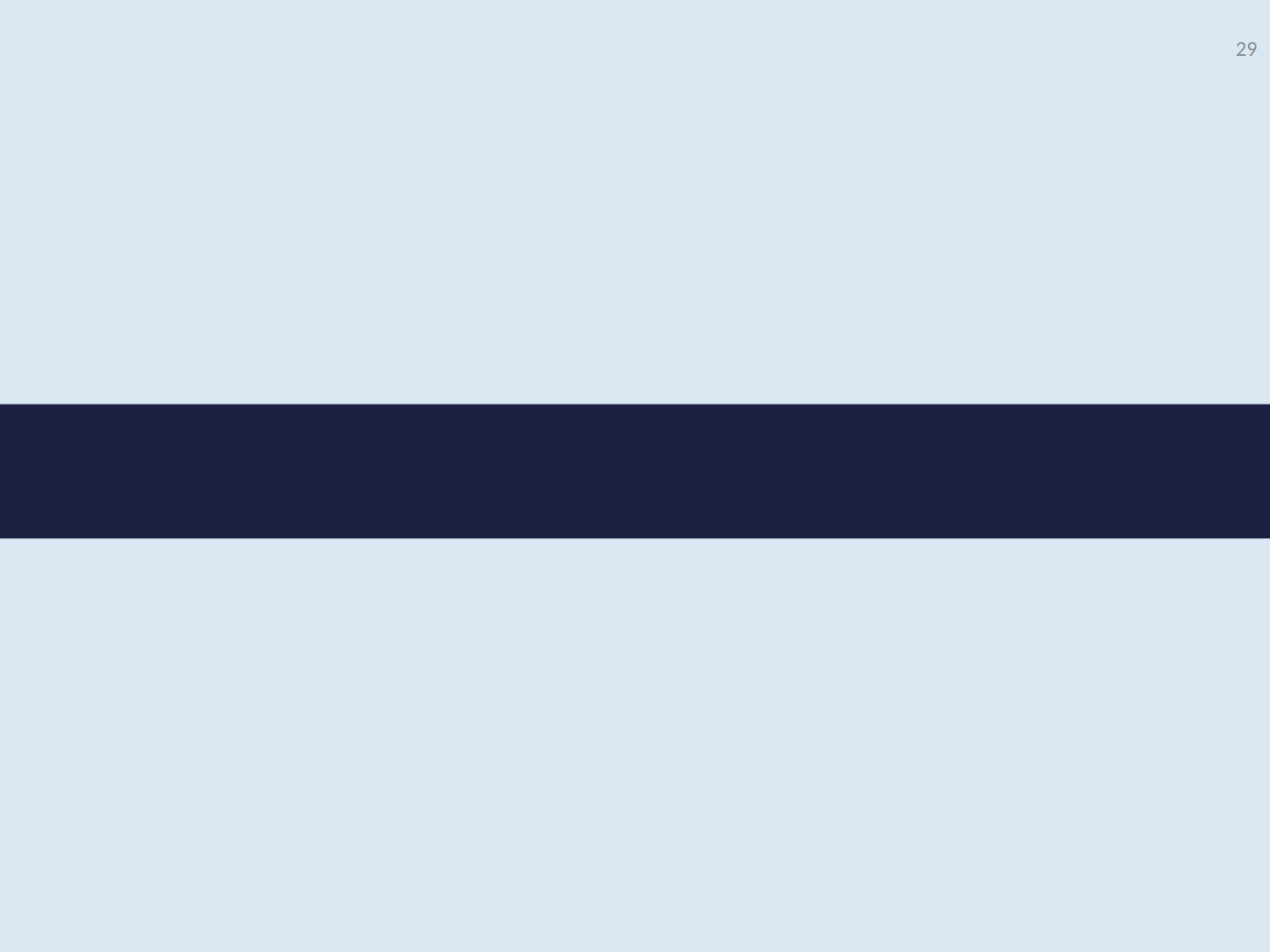

29
# 공분산 행렬 구하기 - 수학적 접근